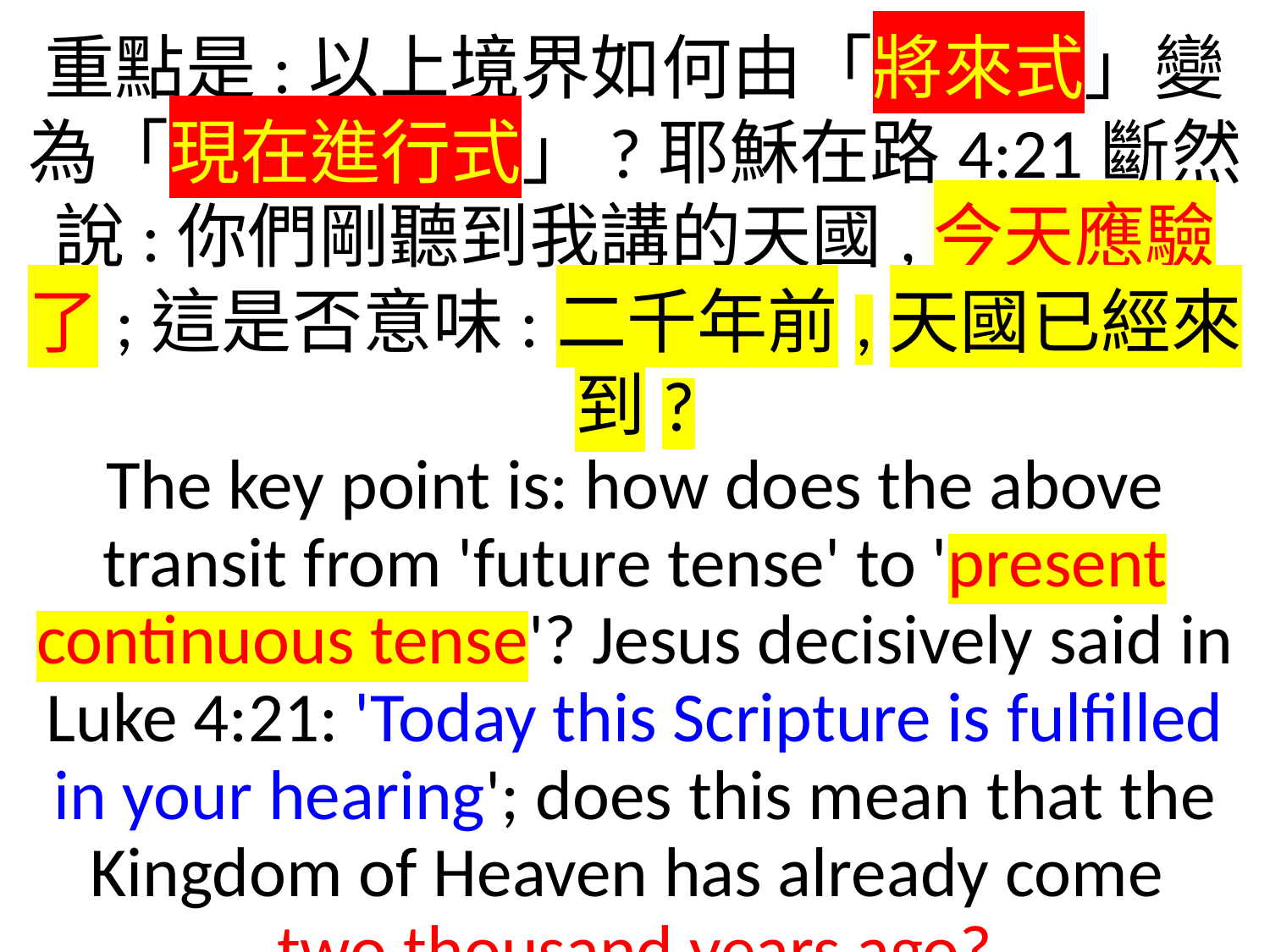

重點是:以上境界如何由「將來式」變為「現在進行式」?耶穌在路4:21斷然說:你們剛聽到我講的天國,今天應驗了;這是否意味:二千年前,天國已經來到?
The key point is: how does the above transit from 'future tense' to 'present continuous tense'? Jesus decisively said in Luke 4:21: 'Today this Scripture is fulfilled in your hearing'; does this mean that the Kingdom of Heaven has already come
two thousand years ago?